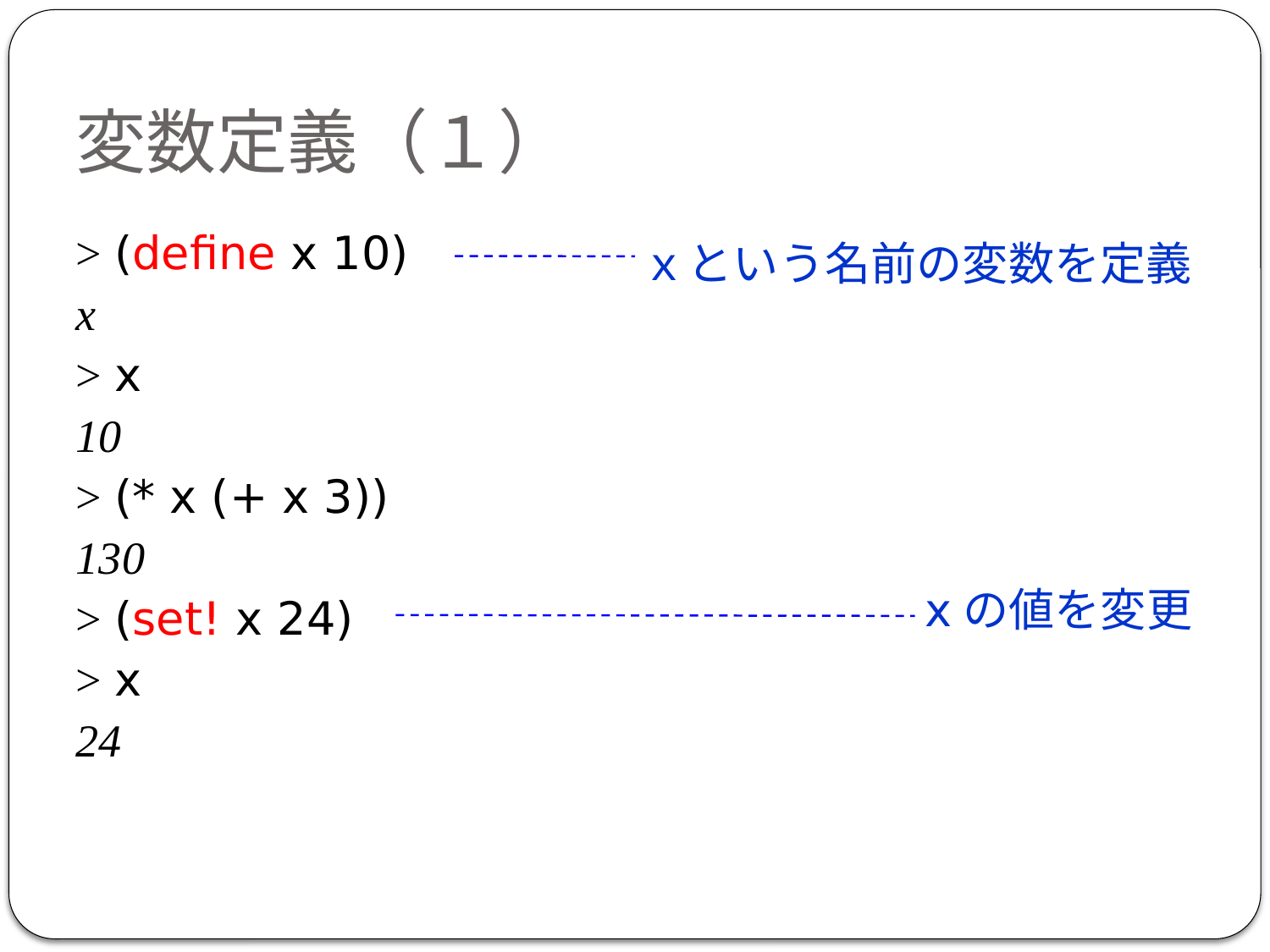

変数定義（１）
> (define x 10)
x
> x
10
> (* x (+ x 3))
130
> (set! x 24)
> x
24

ｘという名前の変数を定義

xの値を変更